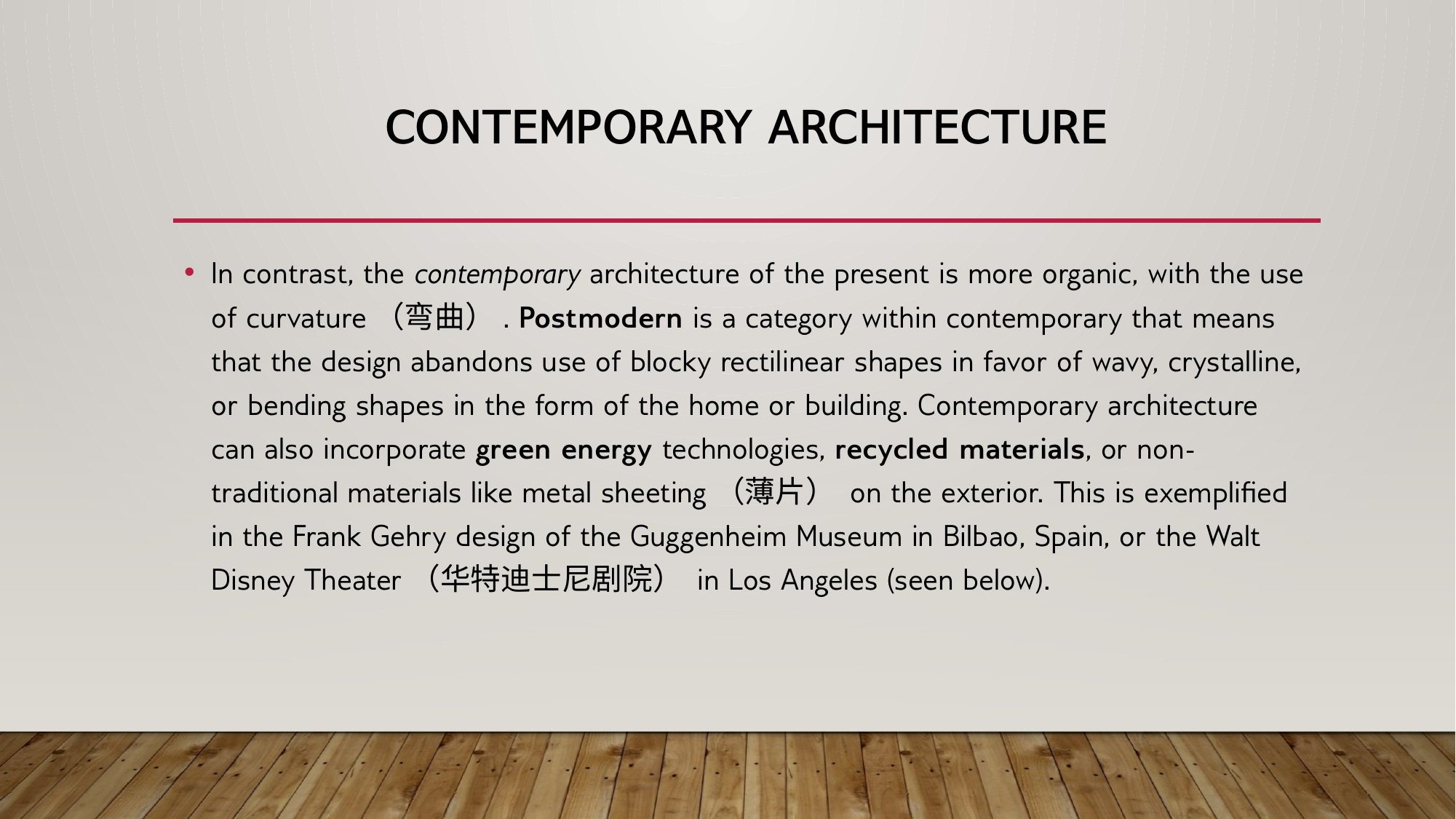

# contemporary architecture
In contrast, the contemporary architecture of the present is more organic, with the use of curvature（弯曲）. Postmodern is a category within contemporary that means that the design abandons use of blocky rectilinear shapes in favor of wavy, crystalline, or bending shapes in the form of the home or building. Contemporary architecture can also incorporate green energy technologies, recycled materials, or non-traditional materials like metal sheeting（薄片） on the exterior. This is exemplified in the Frank Gehry design of the Guggenheim Museum in Bilbao, Spain, or the Walt Disney Theater（华特迪士尼剧院） in Los Angeles (seen below).